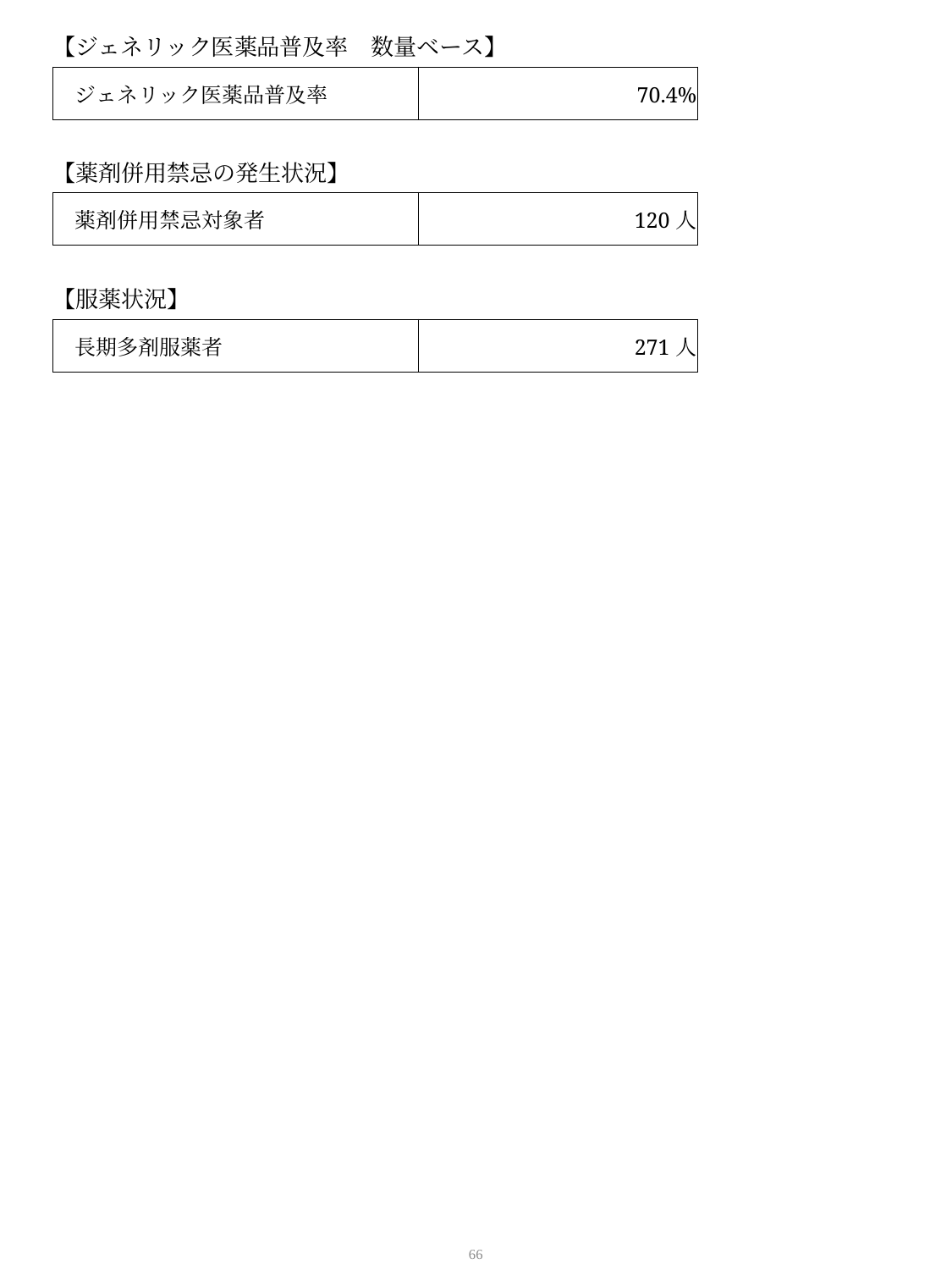

【ジェネリック医薬品普及率　数量ベース】
| ジェネリック医薬品普及率 | 70.4% |
| --- | --- |
【薬剤併用禁忌の発生状況】
| 薬剤併用禁忌対象者 | 120人 |
| --- | --- |
【服薬状況】
| 長期多剤服薬者 | 271人 |
| --- | --- |
66